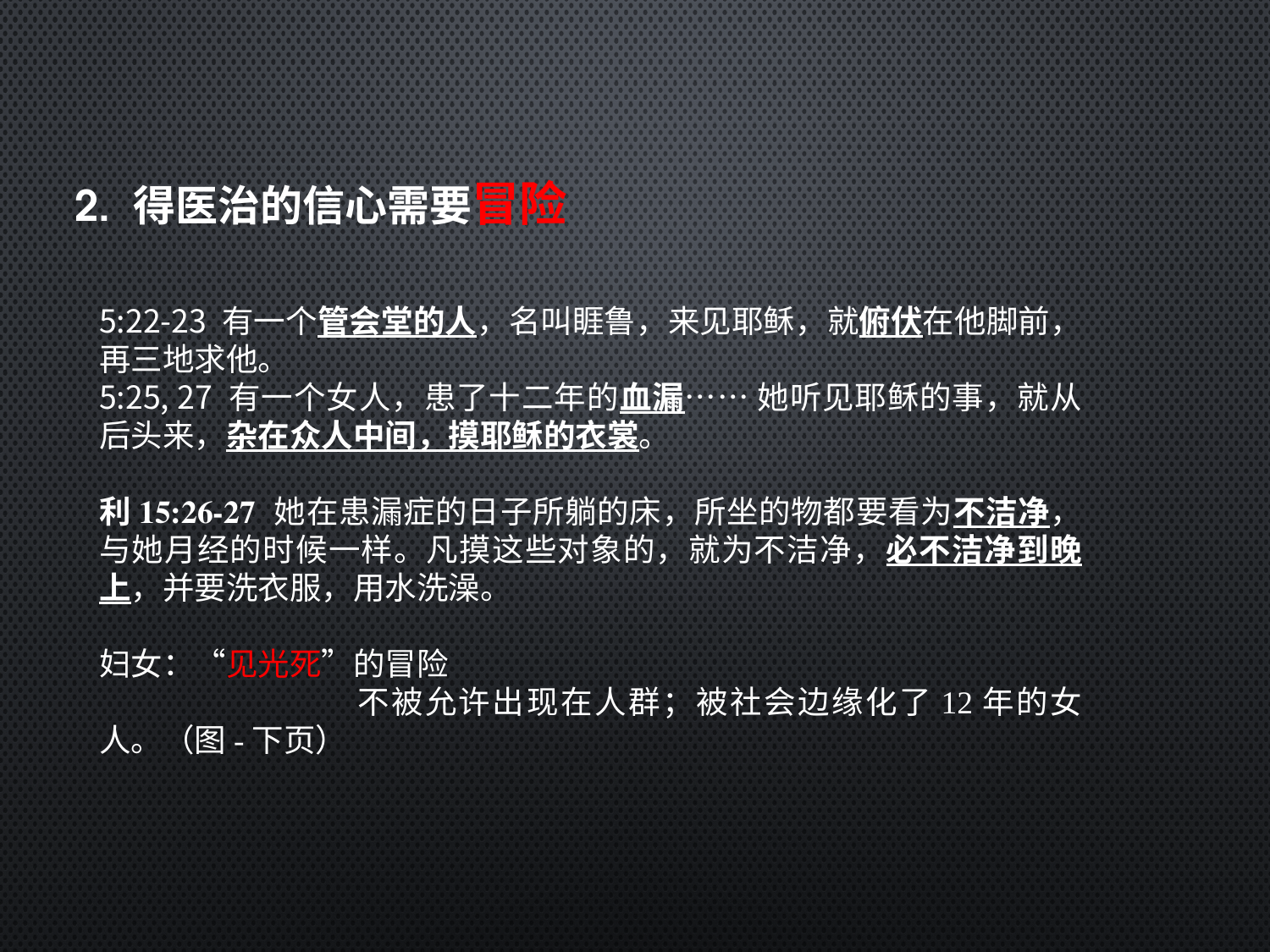

# 2. 得医治的信心需要冒险
5:22-23 有一个管会堂的人，名叫睚鲁，来见耶稣，就俯伏在他脚前，再三地求他。
5:25, 27 有一个女人，患了十二年的血漏…… 她听见耶稣的事，就从后头来，杂在众人中间，摸耶稣的衣裳。

利15:26-27 她在患漏症的日子所躺的床，所坐的物都要看为不洁净，与她月经的时候一样。凡摸这些对象的，就为不洁净，必不洁净到晚上，并要洗衣服，用水洗澡。

妇女：“见光死”的冒险
		不被允许出现在人群；被社会边缘化了12年的女人。（图-下页）